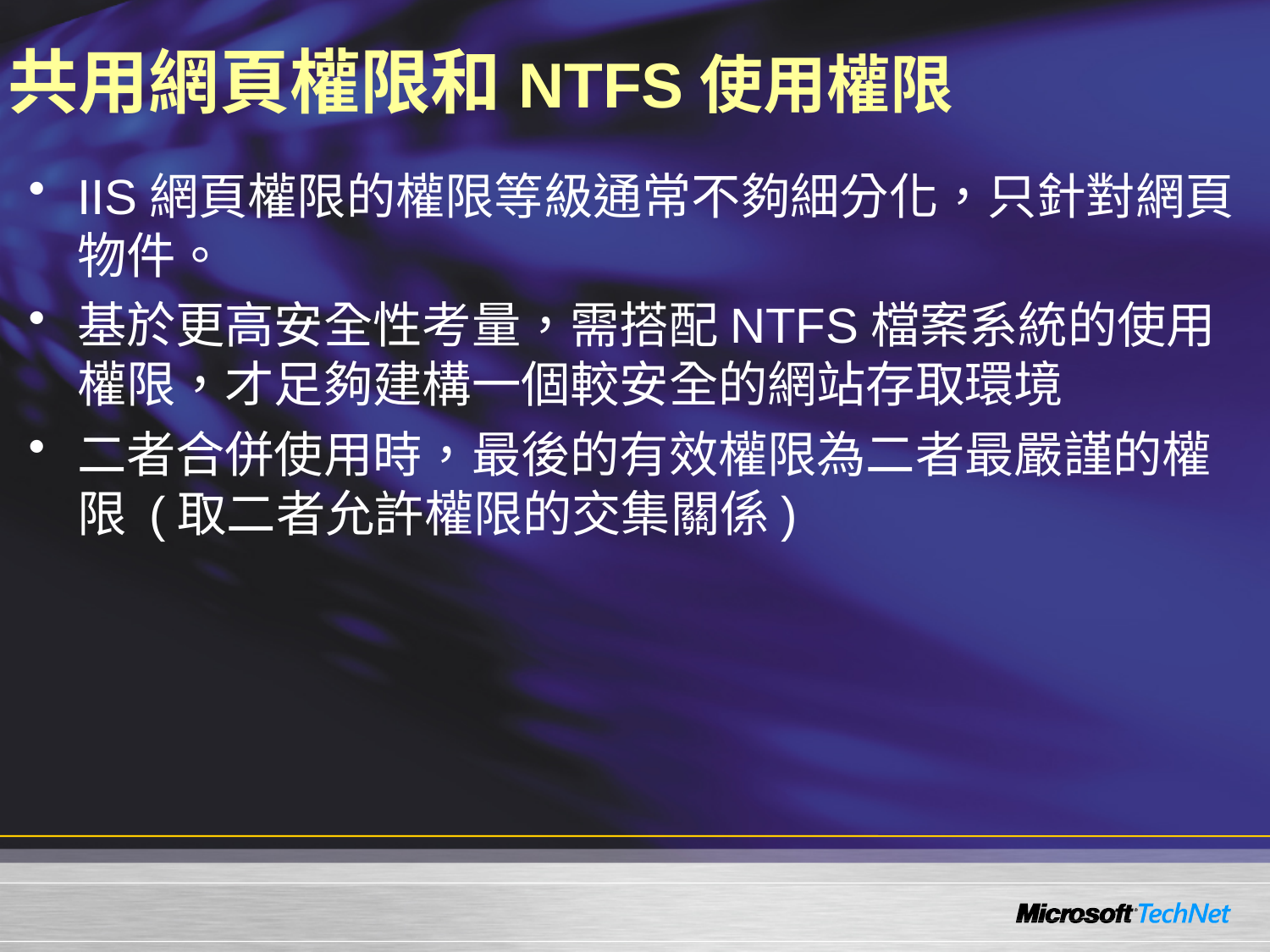

# 共用網頁權限和NTFS使用權限
IIS網頁權限的權限等級通常不夠細分化，只針對網頁物件。
基於更高安全性考量，需搭配NTFS檔案系統的使用權限，才足夠建構一個較安全的網站存取環境
二者合併使用時，最後的有效權限為二者最嚴謹的權限 (取二者允許權限的交集關係)